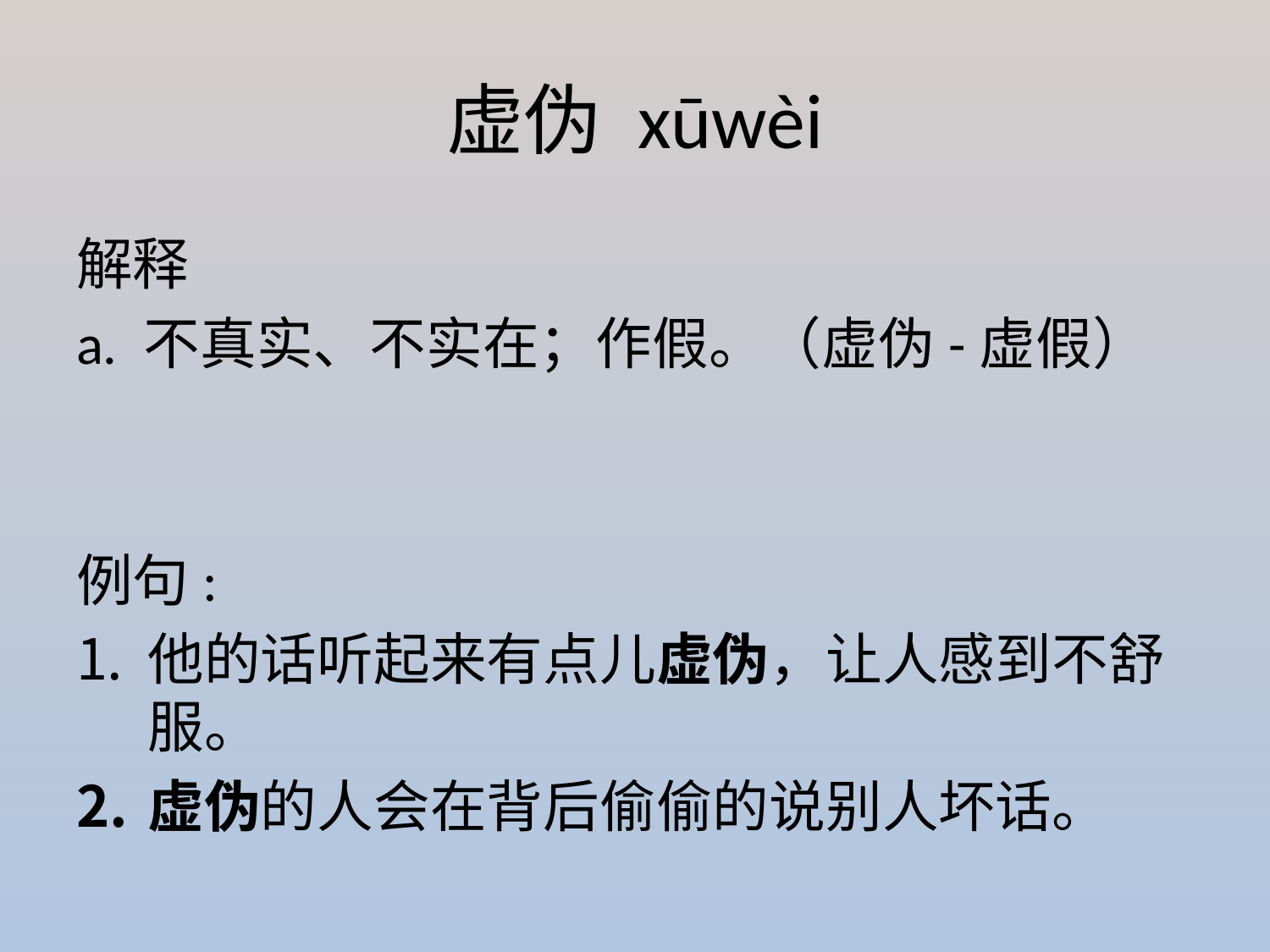

# 虚伪 xūwèi
解释
a. 不真实、不实在；作假。（虚伪-虚假）

例句:
他的话听起来有点儿虚伪，让人感到不舒服。
虚伪的人会在背后偷偷的说别人坏话。